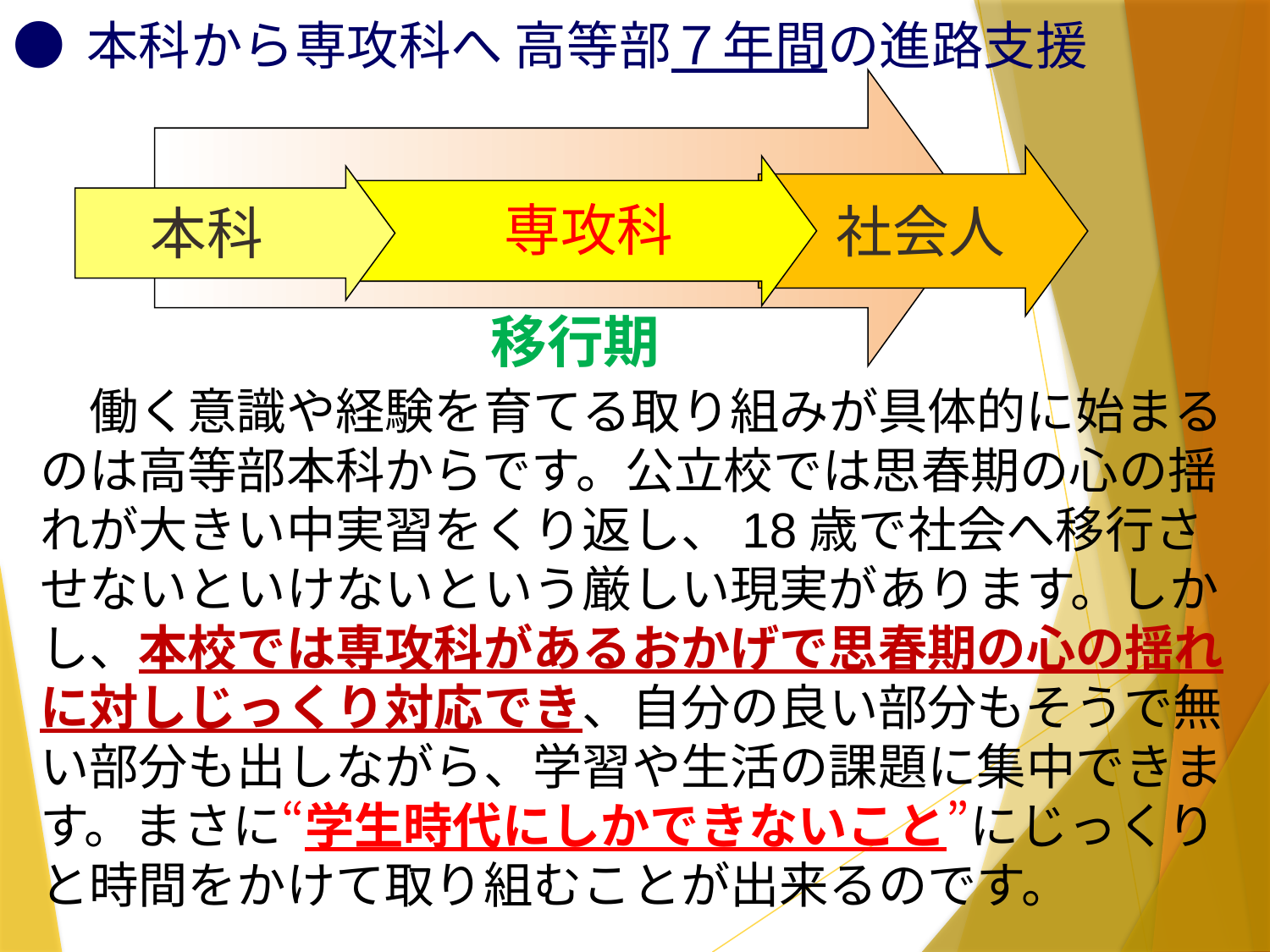

● 本科から専攻科へ 高等部７年間の進路支援

専攻科
社会人
本科
移行期
　働く意識や経験を育てる取り組みが具体的に始まるのは高等部本科からです。公立校では思春期の心の揺れが大きい中実習をくり返し、18歳で社会へ移行させないといけないという厳しい現実があります。しかし、本校では専攻科があるおかげで思春期の心の揺れに対しじっくり対応でき、自分の良い部分もそうで無い部分も出しながら、学習や生活の課題に集中できます。まさに“学生時代にしかできないこと”にじっくりと時間をかけて取り組むことが出来るのです。